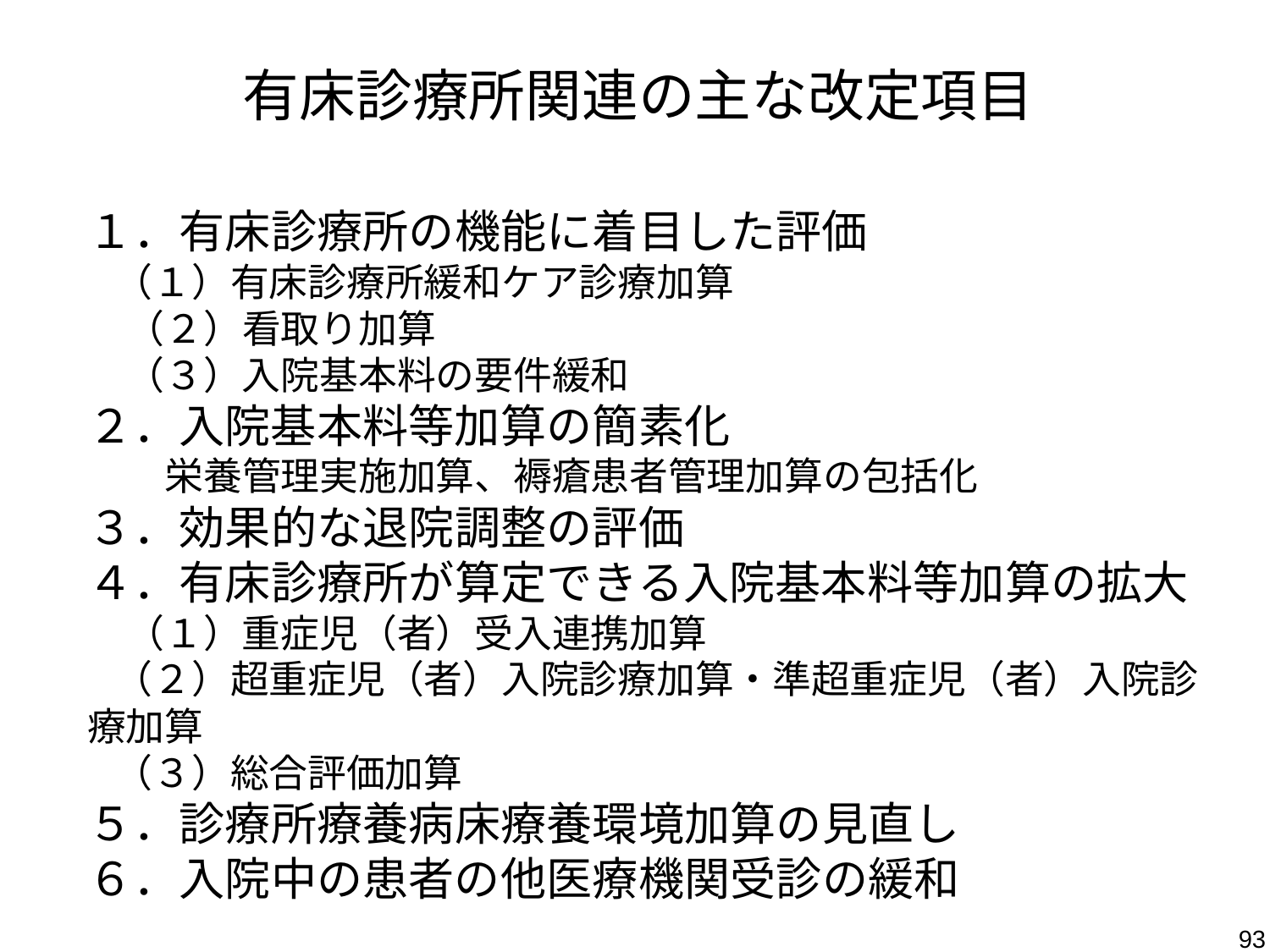

有床診療所関連の主な改定項目
１．有床診療所の機能に着目した評価
  （１）有床診療所緩和ケア診療加算
　（２）看取り加算
　（３）入院基本料の要件緩和
２．入院基本料等加算の簡素化
　　栄養管理実施加算、褥瘡患者管理加算の包括化
３．効果的な退院調整の評価
４．有床診療所が算定できる入院基本料等加算の拡大
　（１）重症児（者）受入連携加算
  （２）超重症児（者）入院診療加算・準超重症児（者）入院診療加算
  （３）総合評価加算
５．診療所療養病床療養環境加算の見直し
６．入院中の患者の他医療機関受診の緩和
93